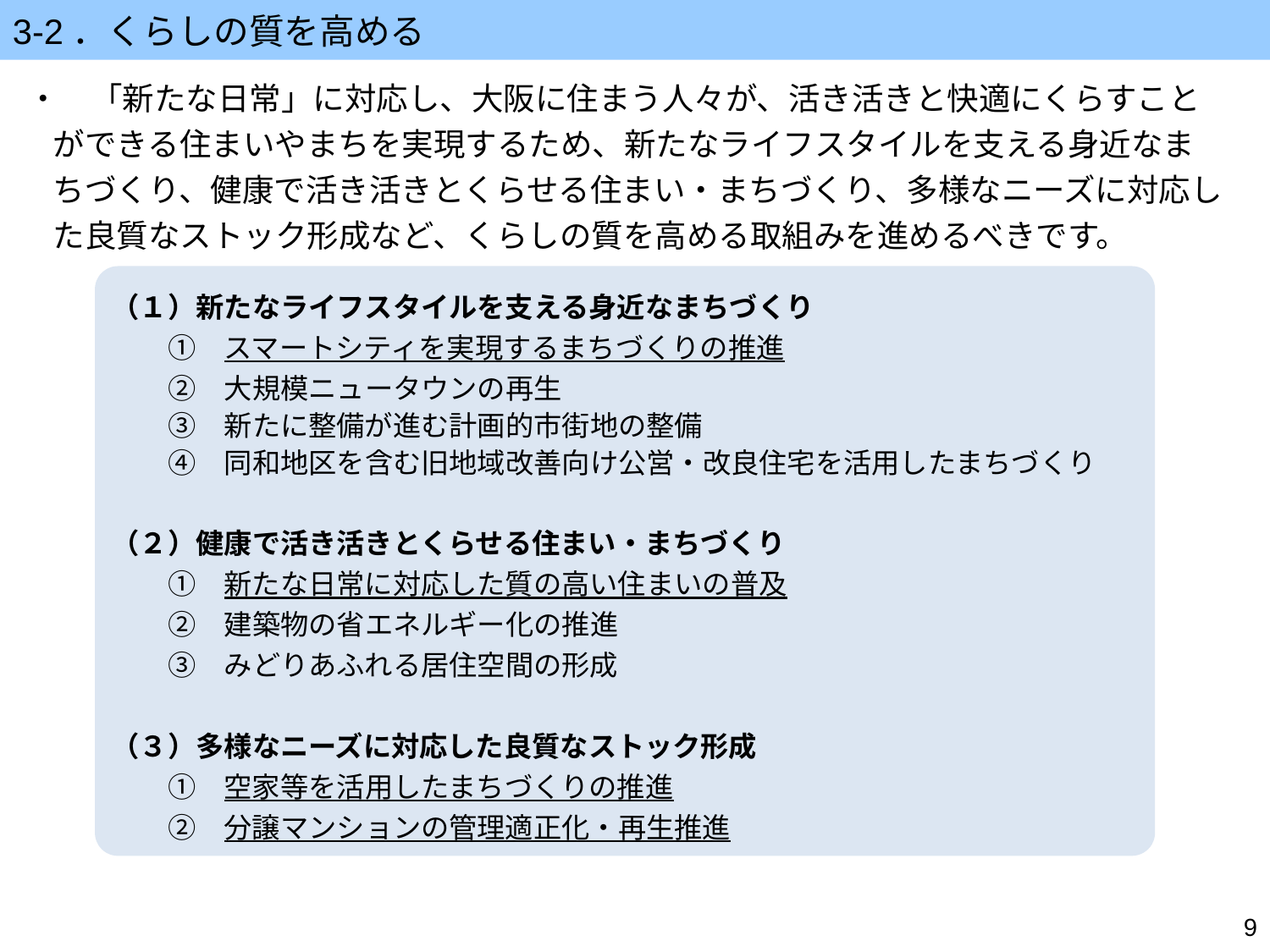

3-2．くらしの質を高める
・　「新たな日常」に対応し、大阪に住まう人々が、活き活きと快適にくらすことができる住まいやまちを実現するため、新たなライフスタイルを支える身近なまちづくり、健康で活き活きとくらせる住まい・まちづくり、多様なニーズに対応した良質なストック形成など、くらしの質を高める取組みを進めるべきです。
（１）新たなライフスタイルを支える身近なまちづくり
　　①　スマートシティを実現するまちづくりの推進
　　②　大規模ニュータウンの再生
　　③　新たに整備が進む計画的市街地の整備
　　④　同和地区を含む旧地域改善向け公営・改良住宅を活用したまちづくり

（２）健康で活き活きとくらせる住まい・まちづくり
　　①　新たな日常に対応した質の高い住まいの普及
　　②　建築物の省エネルギー化の推進
　　③　みどりあふれる居住空間の形成

（３）多様なニーズに対応した良質なストック形成
　　①　空家等を活用したまちづくりの推進
　　②　分譲マンションの管理適正化・再生推進

9